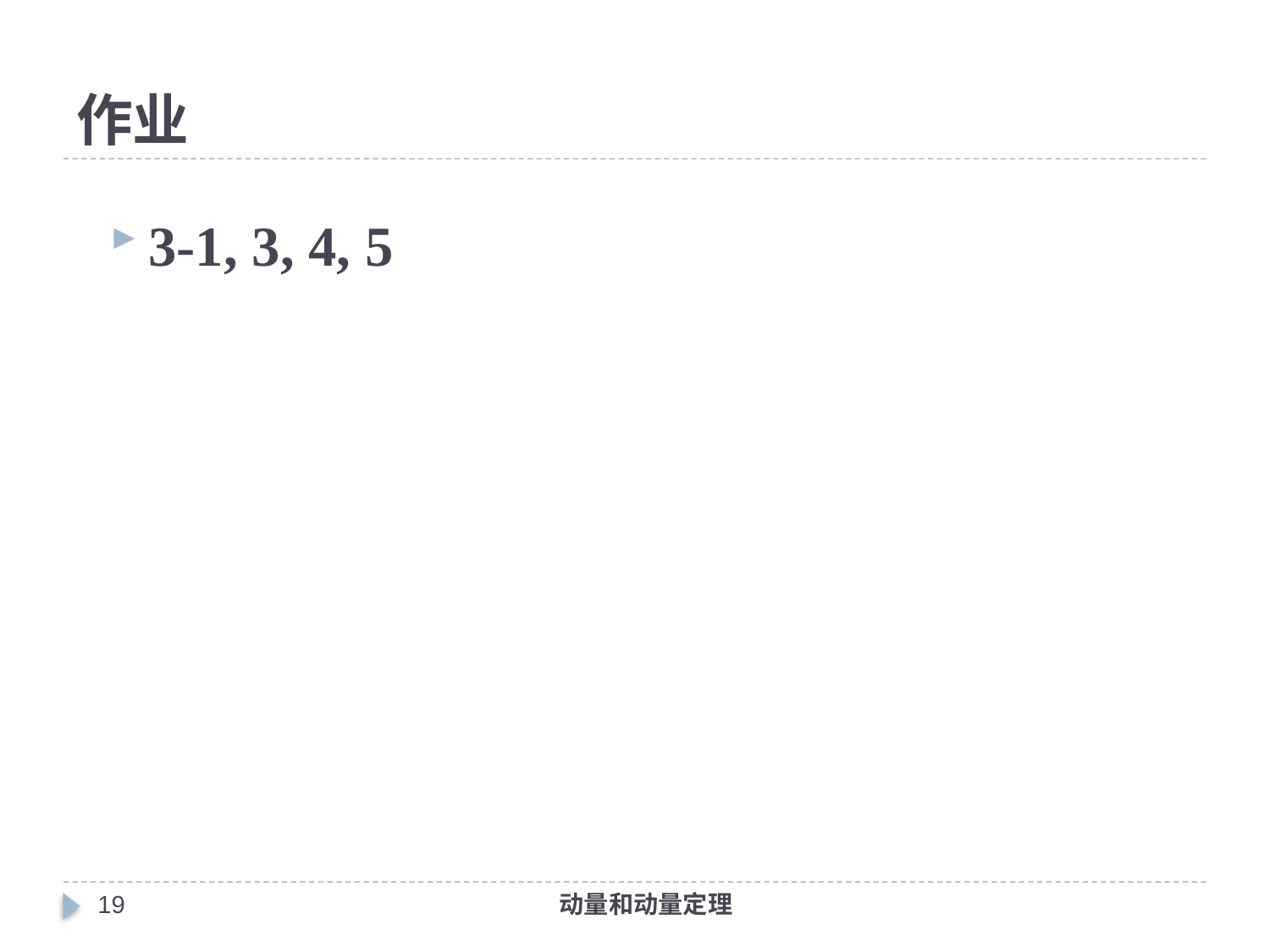

# 作业
3-1, 3, 4, 5
19
动量和动量定理